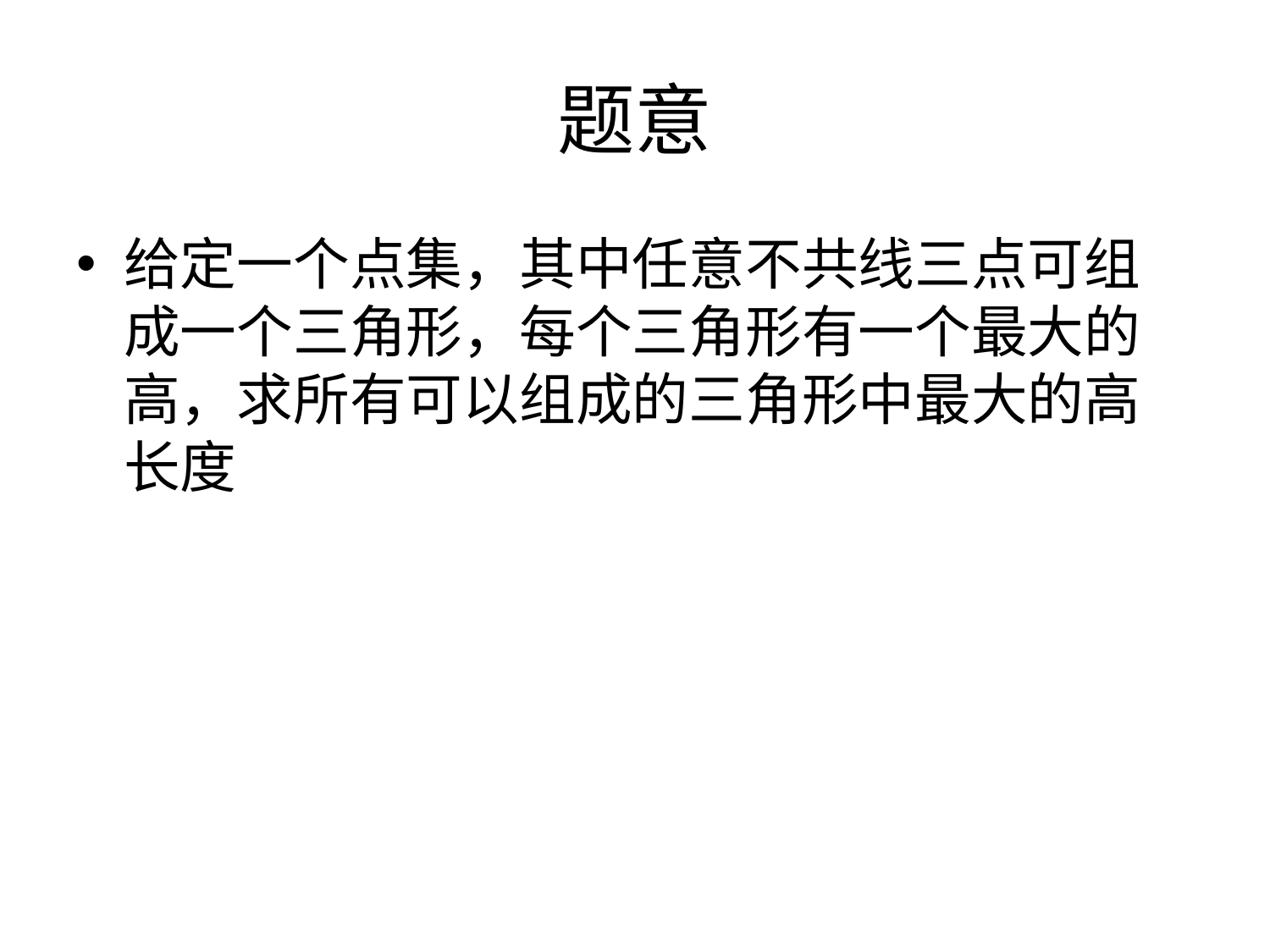

# 题意
给定一个点集，其中任意不共线三点可组成一个三角形，每个三角形有一个最大的高，求所有可以组成的三角形中最大的高长度